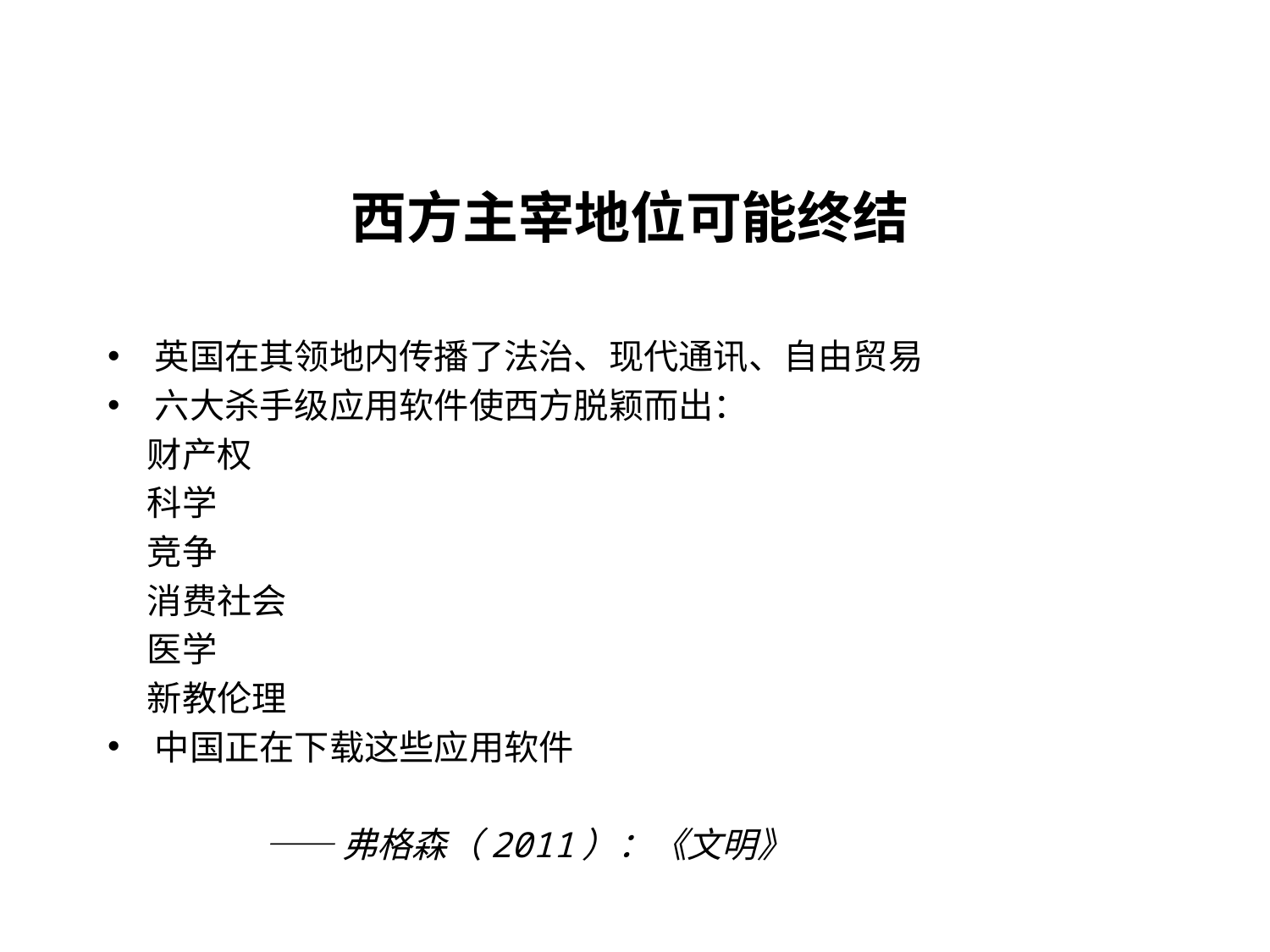

西方主宰地位可能终结

英国在其领地内传播了法治、现代通讯、自由贸易
六大杀手级应用软件使西方脱颖而出：
    财产权
    科学
    竞争
    消费社会
    医学
    新教伦理
中国正在下载这些应用软件

                    ——弗格森（2011）：《文明》

IWEP